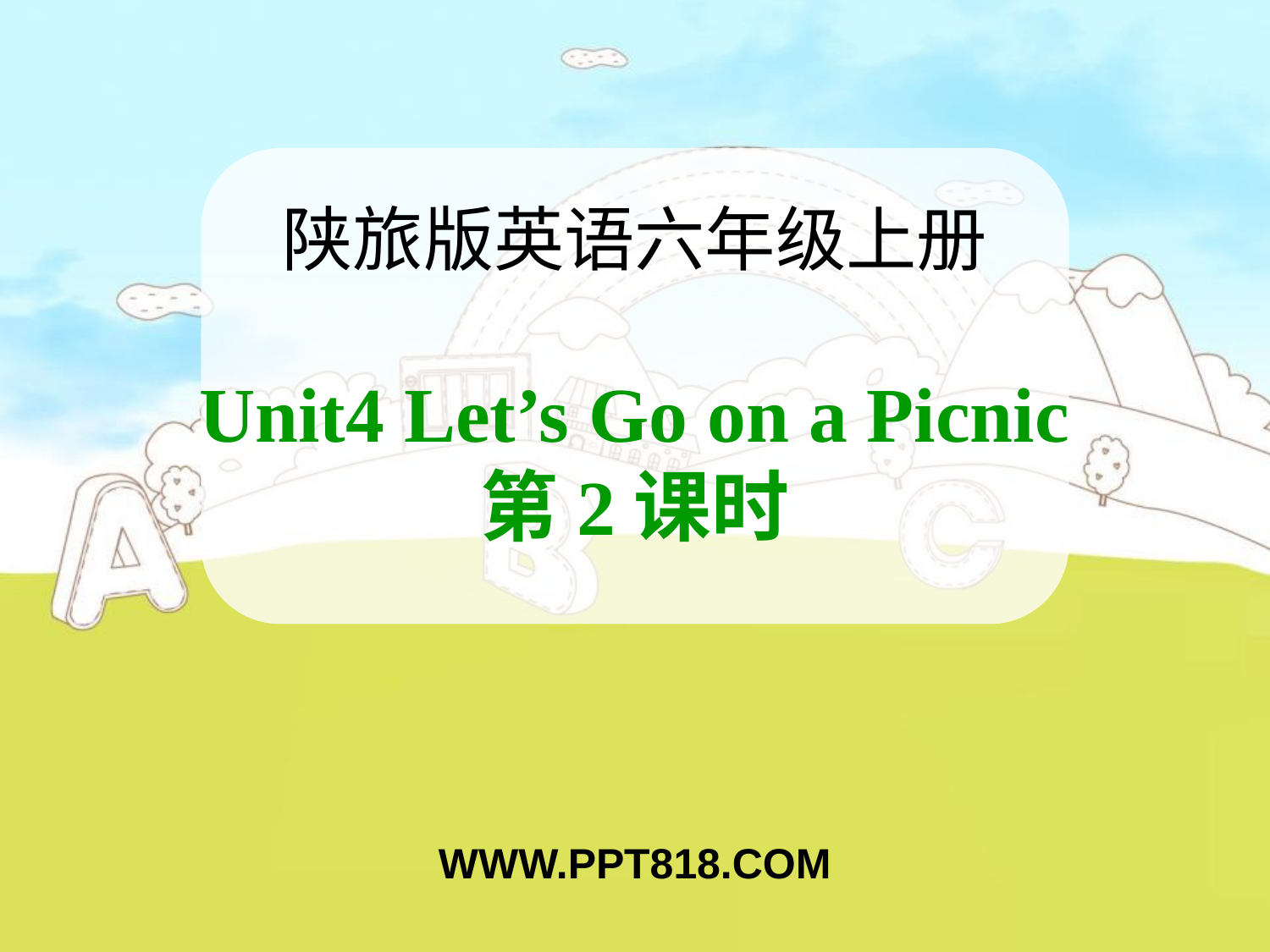

陕旅版英语六年级上册

Unit4 Let’s Go on a Picnic
第2课时
WWW.PPT818.COM